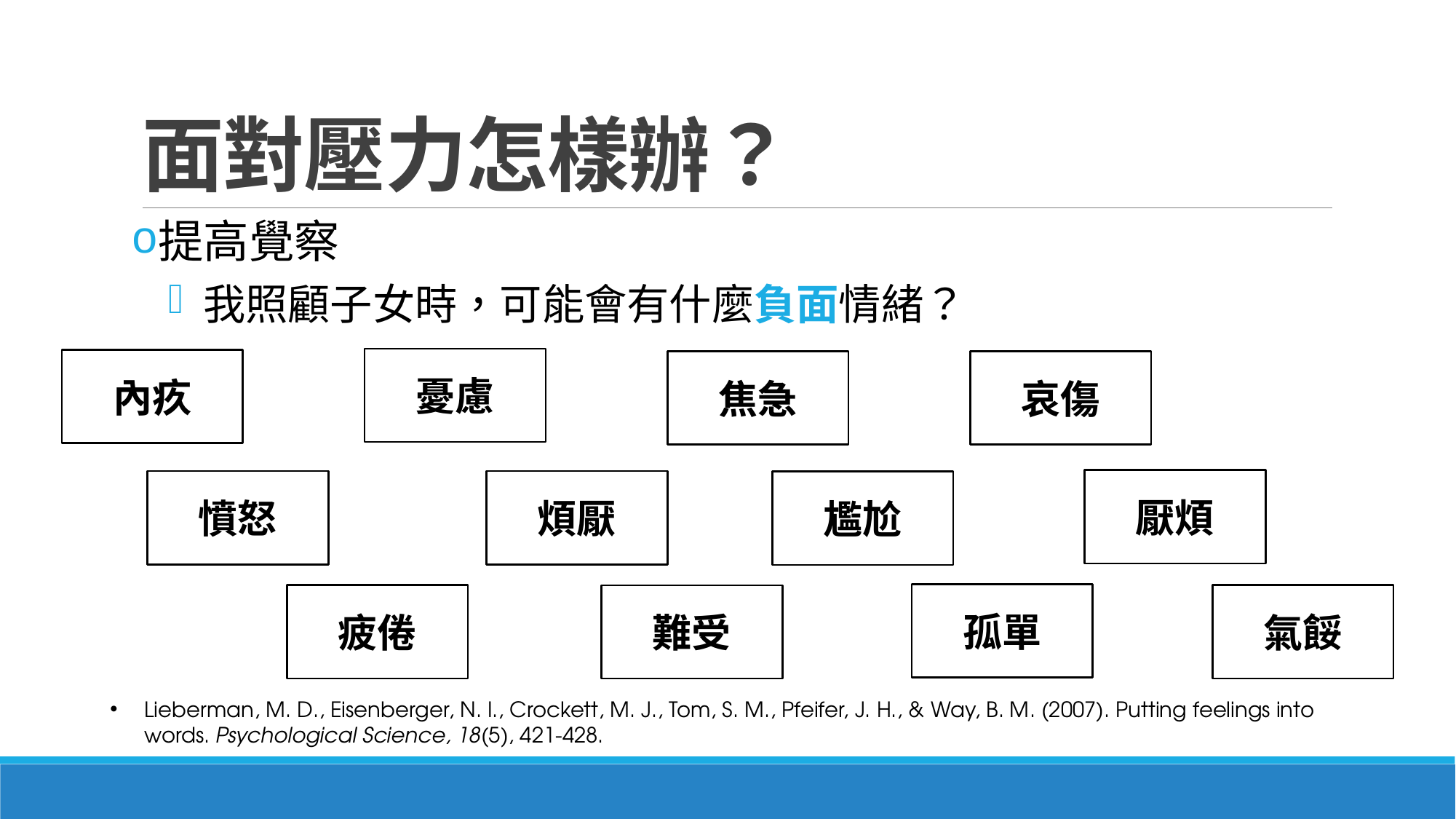

# 面對壓力怎樣辦？
提高覺察
 我照顧子女時，可能會有什麼負面情緒？
憂慮
內疚
焦急
哀傷
厭煩
憤怒
煩厭
尷尬
孤單
氣餒
疲倦
難受
Lieberman, M. D., Eisenberger, N. I., Crockett, M. J., Tom, S. M., Pfeifer, J. H., & Way, B. M. (2007). Putting feelings into words. Psychological Science, 18(5), 421-428.